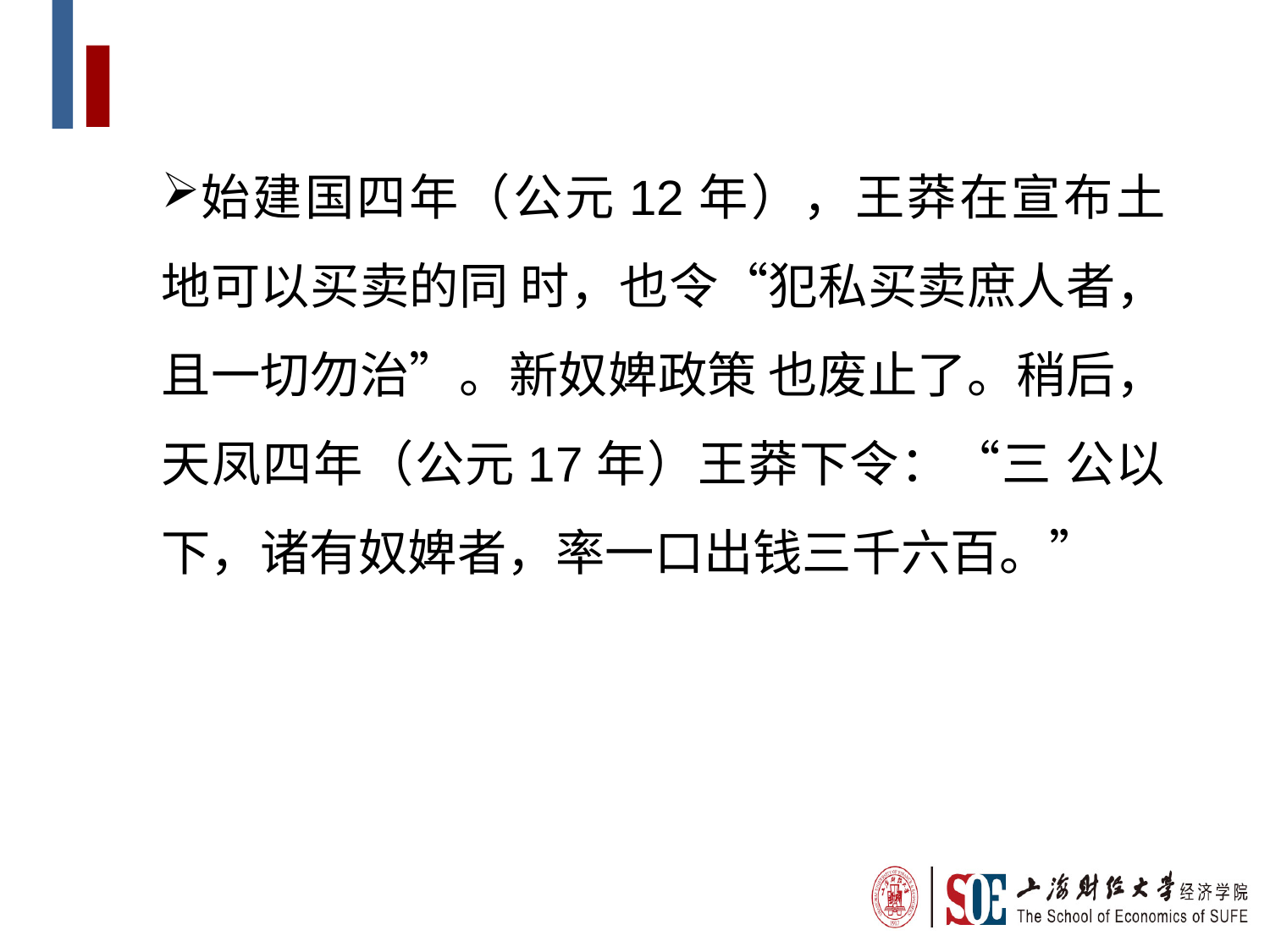

始建国四年（公元12年），王莽在宣布土地可以买卖的同 时，也令“犯私买卖庶人者，且一切勿治”。新奴婢政策 也废止了。稍后，天凤四年（公元17年）王莽下令：“三 公以下，诸有奴婢者，率一口出钱三千六百。”